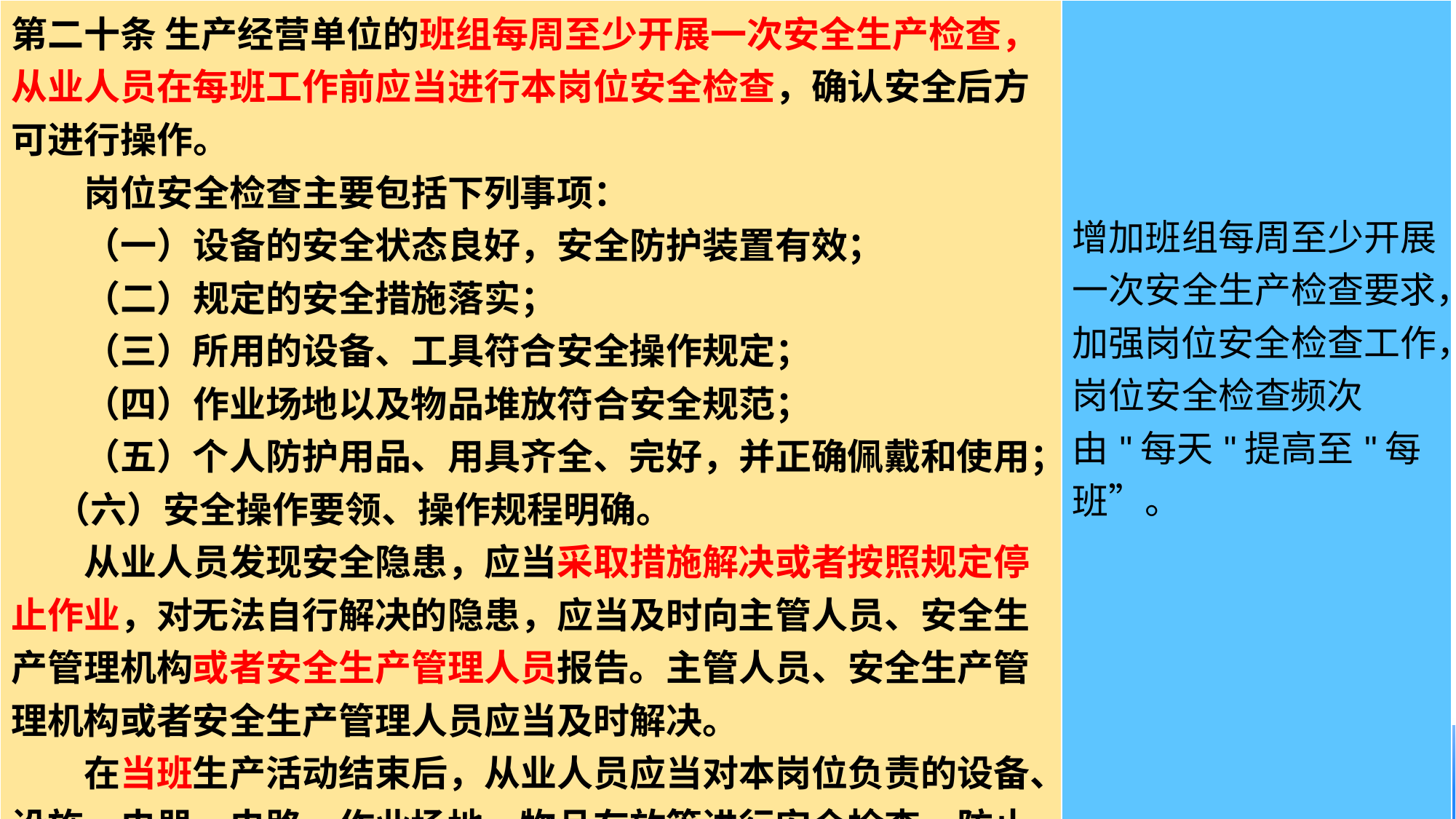

| 第二十条 生产经营单位的班组每周至少开展一次安全生产检查，从业人员在每班工作前应当进行本岗位安全检查，确认安全后方可进行操作。 　　岗位安全检查主要包括下列事项： 　　（一）设备的安全状态良好，安全防护装置有效； 　　（二）规定的安全措施落实； 　　（三）所用的设备、工具符合安全操作规定； 　　（四）作业场地以及物品堆放符合安全规范； 　　（五）个人防护用品、用具齐全、完好，并正确佩戴和使用； （六）安全操作要领、操作规程明确。 　　从业人员发现安全隐患，应当采取措施解决或者按照规定停止作业，对无法自行解决的隐患，应当及时向主管人员、安全生产管理机构或者安全生产管理人员报告。主管人员、安全生产管理机构或者安全生产管理人员应当及时解决。 　　在当班生产活动结束后，从业人员应当对本岗位负责的设备、设施、电器、电路、作业场地、物品存放等进行安全检查，防止非生产时间发生事故 | 增加班组每周至少开展一次安全生产检查要求，加强岗位安全检查工作，岗位安全检查频次由"每天"提高至"每班”。 |
| --- | --- |
#